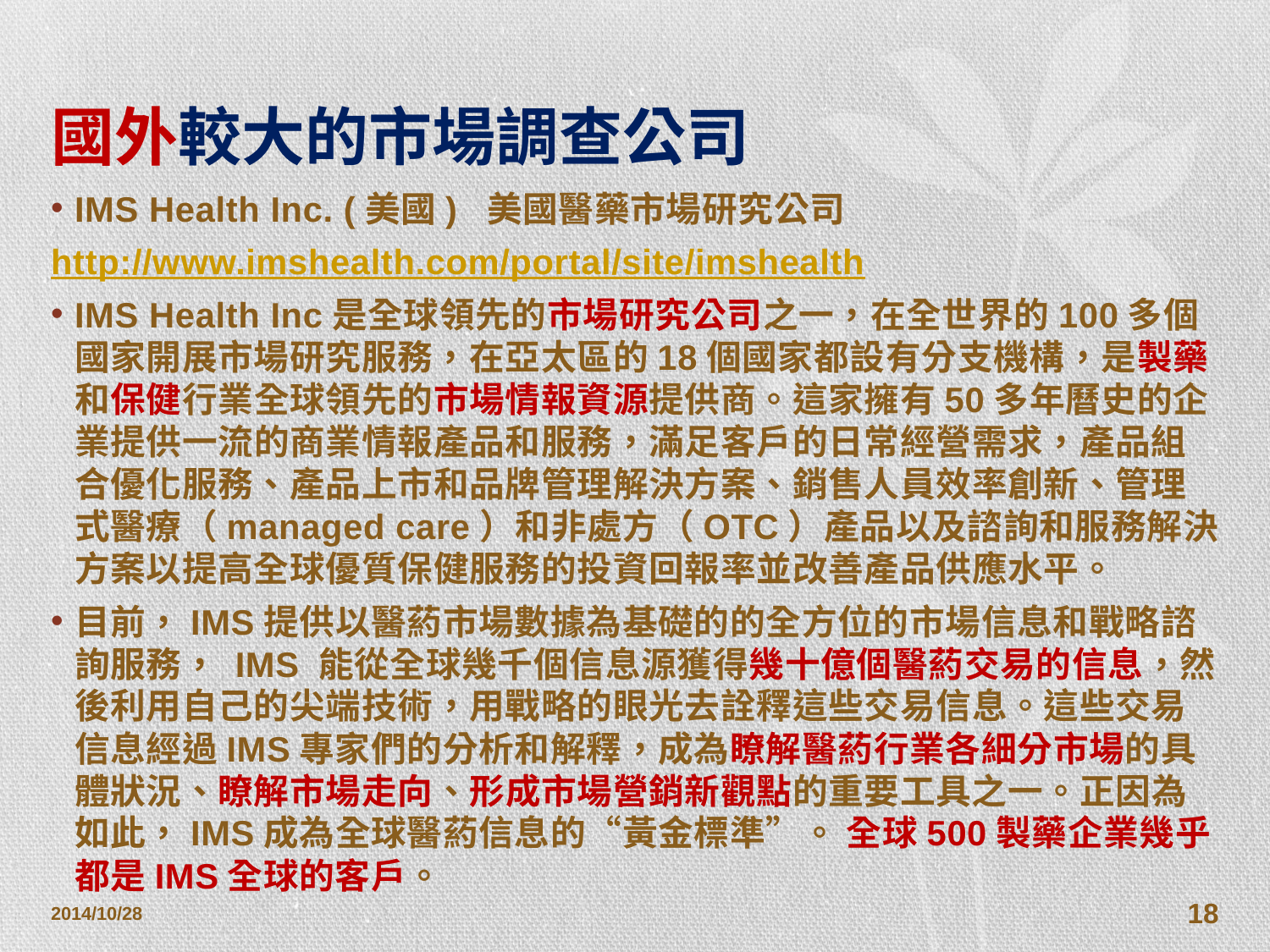

# 國外較大的市場調查公司
IMS Health Inc. (美國)  美國醫藥市場研究公司
http://www.imshealth.com/portal/site/imshealth
IMS Health Inc是全球領先的市場研究公司之一，在全世界的100多個國家開展市場研究服務，在亞太區的18個國家都設有分支機構，是製藥和保健行業全球領先的市場情報資源提供商。這家擁有50多年曆史的企業提供一流的商業情報產品和服務，滿足客戶的日常經營需求，產品組合優化服務、產品上市和品牌管理解決方案、銷售人員效率創新、管理式醫療（managed care）和非處方（OTC）產品以及諮詢和服務解決方案以提高全球優質保健服務的投資回報率並改善產品供應水平。
目前，IMS提供以醫葯市場數據為基礎的的全方位的市場信息和戰略諮詢服務， IMS 能從全球幾千個信息源獲得幾十億個醫葯交易的信息，然後利用自己的尖端技術，用戰略的眼光去詮釋這些交易信息。這些交易信息經過IMS專家們的分析和解釋，成為瞭解醫葯行業各細分市場的具體狀況、瞭解市場走向、形成市場營銷新觀點的重要工具之一。正因為如此，IMS成為全球醫葯信息的“黃金標準”。 全球500製藥企業幾乎都是IMS全球的客戶。
2014/10/28
18